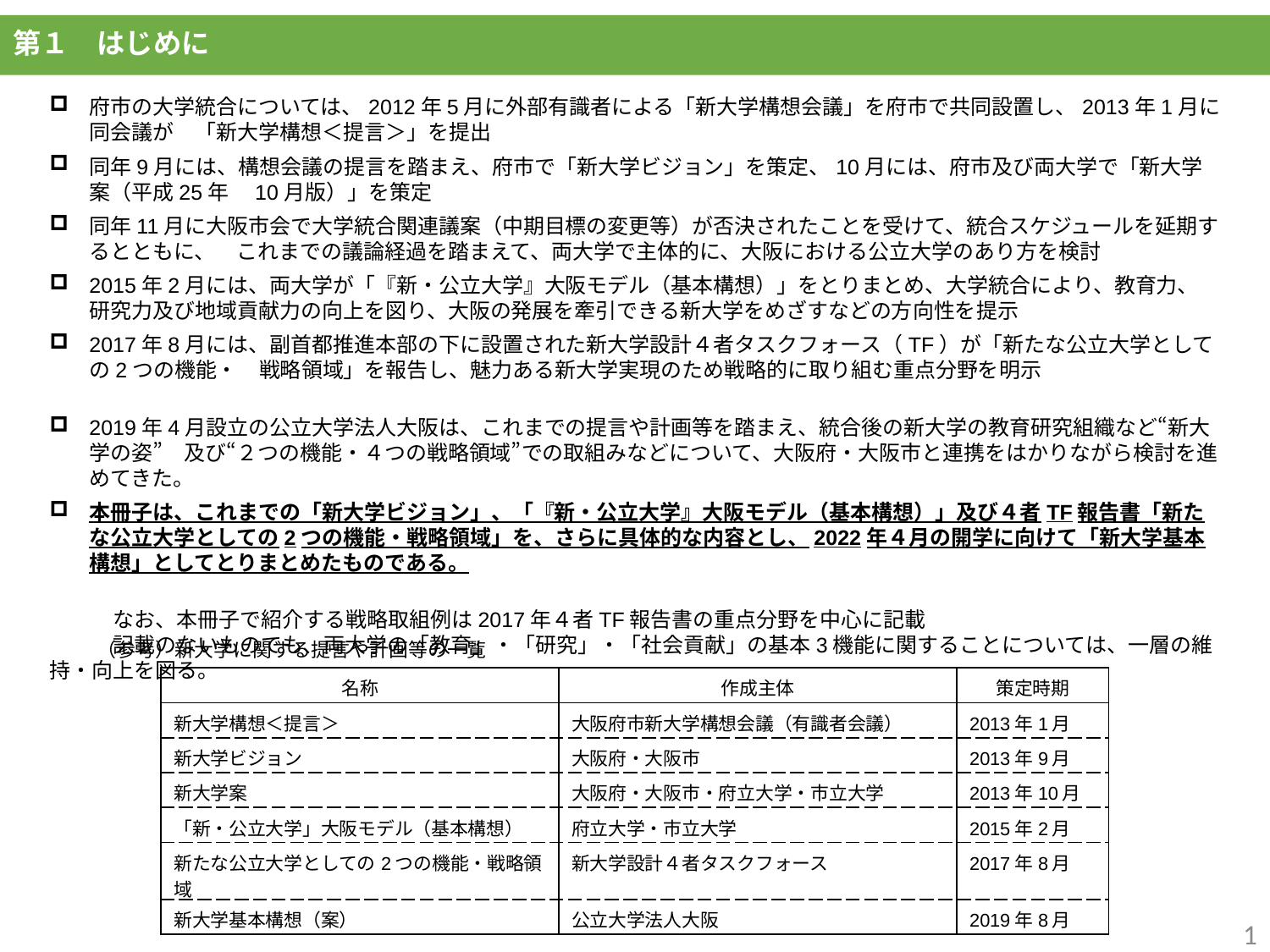

第１　はじめに
府市の大学統合については、2012年5月に外部有識者による「新大学構想会議」を府市で共同設置し、2013年1月に同会議が　「新大学構想＜提言＞」を提出
同年9月には、構想会議の提言を踏まえ、府市で「新大学ビジョン」を策定、10月には、府市及び両大学で「新大学案（平成25年　10月版）」を策定
同年11月に大阪市会で大学統合関連議案（中期目標の変更等）が否決されたことを受けて、統合スケジュールを延期するとともに、　これまでの議論経過を踏まえて、両大学で主体的に、大阪における公立大学のあり方を検討
2015年2月には、両大学が「『新・公立大学』大阪モデル（基本構想）」をとりまとめ、大学統合により、教育力、研究力及び地域貢献力の向上を図り、大阪の発展を牽引できる新大学をめざすなどの方向性を提示
2017年8月には、副首都推進本部の下に設置された新大学設計４者タスクフォース（TF）が「新たな公立大学としての2つの機能・　戦略領域」を報告し、魅力ある新大学実現のため戦略的に取り組む重点分野を明示
2019年4月設立の公立大学法人大阪は、これまでの提言や計画等を踏まえ、統合後の新大学の教育研究組織など“新大学の姿”　及び“２つの機能・４つの戦略領域”での取組みなどについて、大阪府・大阪市と連携をはかりながら検討を進めてきた。
本冊子は、これまでの「新大学ビジョン」、「『新・公立大学』大阪モデル（基本構想）」及び４者TF報告書「新たな公立大学としての2つの機能・戦略領域」を、さらに具体的な内容とし、2022年４月の開学に向けて「新大学基本構想」としてとりまとめたものである。
　　　なお、本冊子で紹介する戦略取組例は2017年４者TF報告書の重点分野を中心に記載
　　　記載のないものでも、両大学の「教育」・「研究」・「社会貢献」の基本3機能に関することについては、一層の維持・向上を図る。
（参考）新大学に関する提言や計画等の一覧
| 名称 | 作成主体 | 策定時期 |
| --- | --- | --- |
| 新大学構想＜提言＞ | 大阪府市新大学構想会議（有識者会議） | 2013年1月 |
| 新大学ビジョン | 大阪府・大阪市 | 2013年9月 |
| 新大学案 | 大阪府・大阪市・府立大学・市立大学 | 2013年10月 |
| 「新・公立大学」大阪モデル（基本構想） | 府立大学・市立大学 | 2015年2月 |
| 新たな公立大学としての2つの機能・戦略領域 | 新大学設計４者タスクフォース | 2017年8月 |
| 新大学基本構想（案） | 公立大学法人大阪 | 2019年8月 |
1